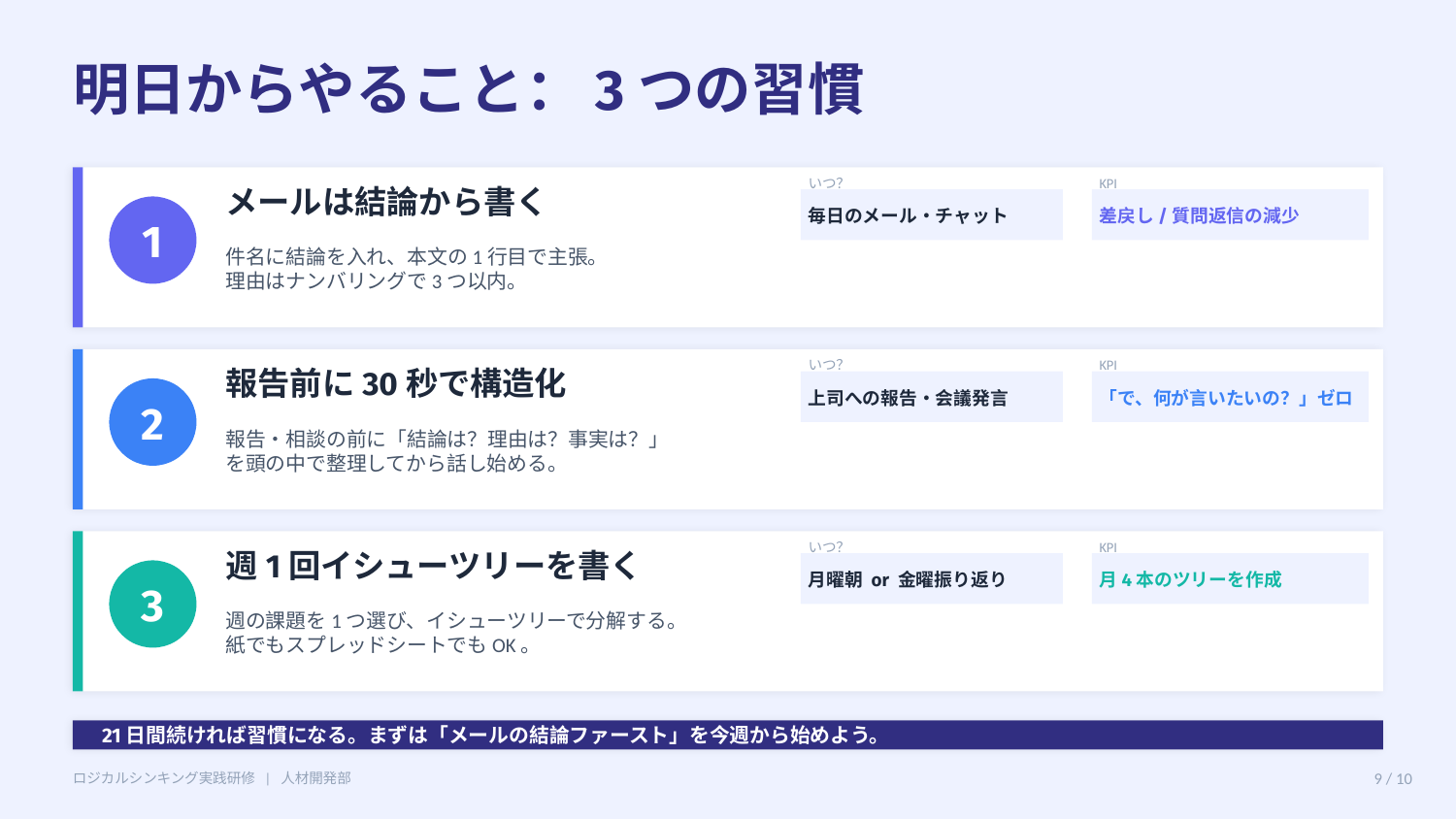

明日からやること：3つの習慣

いつ？
KPI
メールは結論から書く

毎日のメール・チャット
差戻し/質問返信の減少

1
件名に結論を入れ、本文の1行目で主張。
理由はナンバリングで3つ以内。

いつ？
KPI
報告前に30秒で構造化

上司への報告・会議発言
「で、何が言いたいの？」ゼロ

2
報告・相談の前に「結論は？理由は？事実は？」
を頭の中で整理してから話し始める。

いつ？
KPI
週1回イシューツリーを書く

月曜朝 or 金曜振り返り
月4本のツリーを作成

3
週の課題を1つ選び、イシューツリーで分解する。
紙でもスプレッドシートでもOK。

21日間続ければ習慣になる。まずは「メールの結論ファースト」を今週から始めよう。
ロジカルシンキング実践研修  |  人材開発部
9 / 10